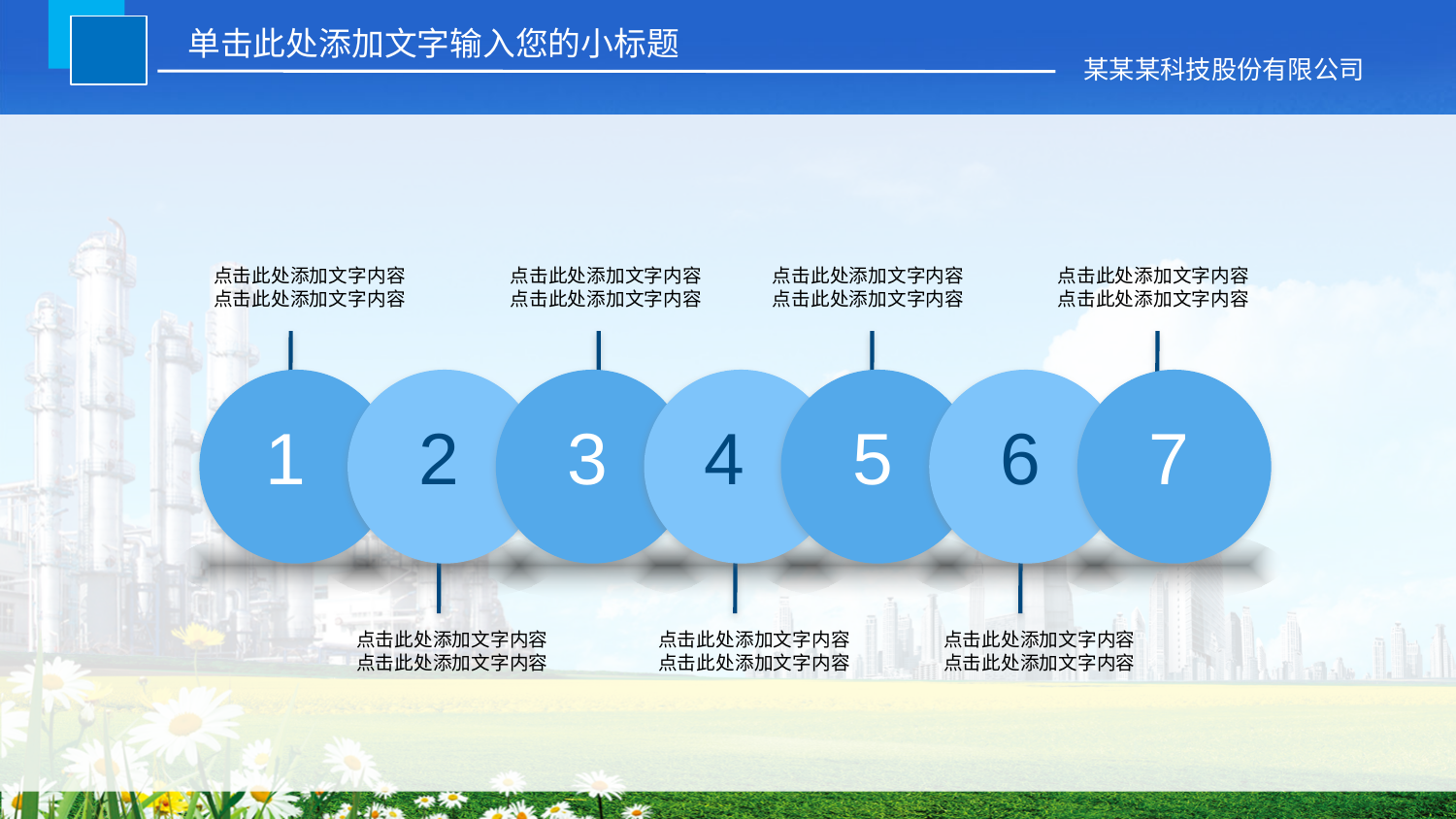

单击此处添加文字输入您的小标题
某某某科技股份有限公司
点击此处添加文字内容
点击此处添加文字内容
点击此处添加文字内容
点击此处添加文字内容
点击此处添加文字内容
点击此处添加文字内容
点击此处添加文字内容
点击此处添加文字内容

1

2

3

4

5

6

7

点击此处添加文字内容
点击此处添加文字内容
点击此处添加文字内容
点击此处添加文字内容
点击此处添加文字内容
点击此处添加文字内容